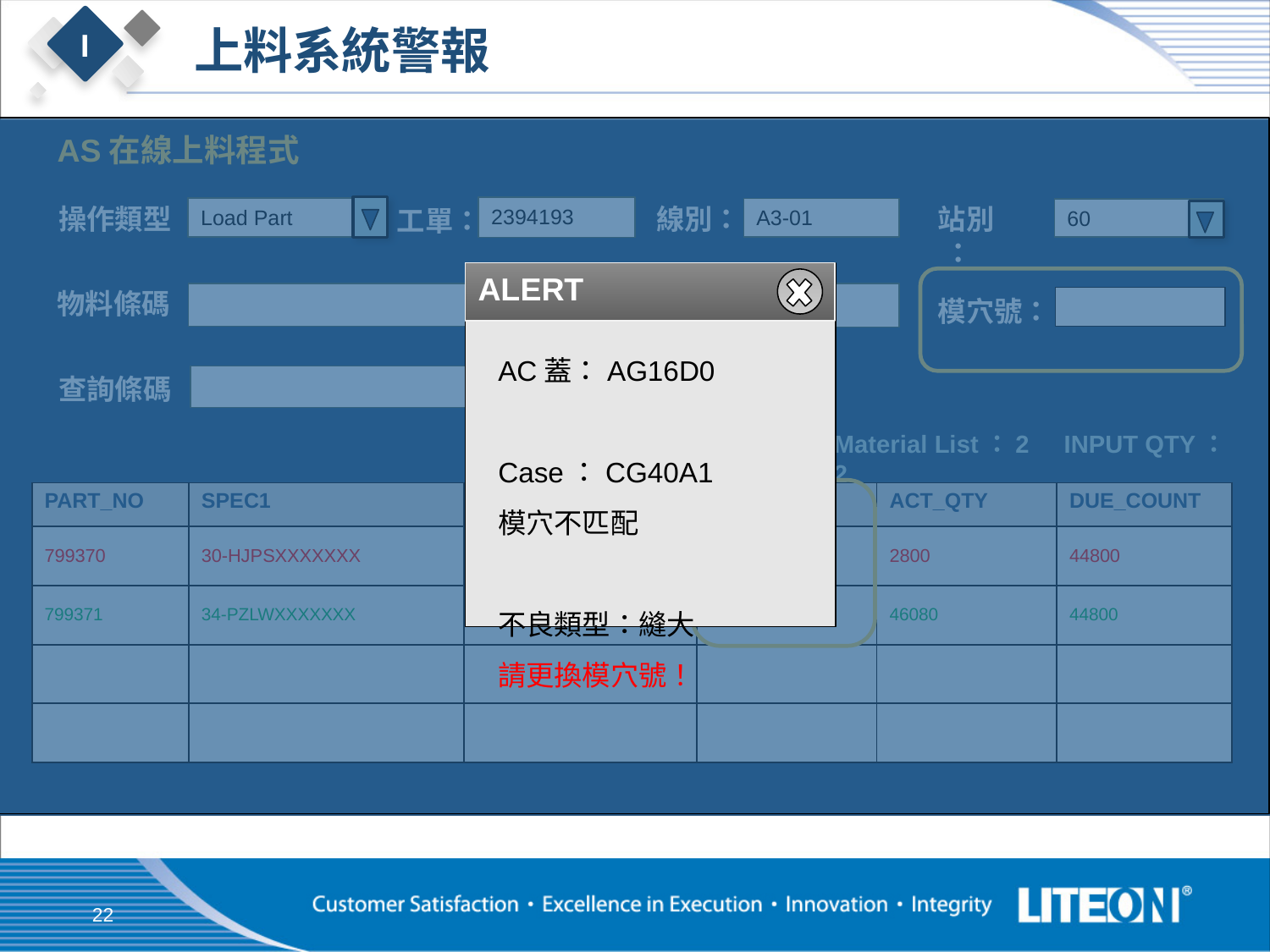

上料系統警報

I

AS在線上料程式
操作類型
線別：
站別    ：

工單：
2394193
Load Part
A3-01
60
物料條碼

數量：

模穴號：
查詢條碼

Material List：2     INPUT QTY：2

ALERT

AC蓋：AG16D0
Case：CG40A1
模穴不匹配
不良類型：縫大
請更換模穴號！

| PART\_NO | SPEC1 | PROCESS\_NAME | MOLD\_NO | ACT\_QTY | DUE\_COUNT |
| --- | --- | --- | --- | --- | --- |
| 799370 | 30-HJPSXXXXXXX | 0060 | AG16D0 | 2800 | 44800 |
| 799371 | 34-PZLWXXXXXXX | 0060 | CG40A1 | 46080 | 44800 |
|  |  |  |  |  |  |
|  |  |  |  |  |  |
22